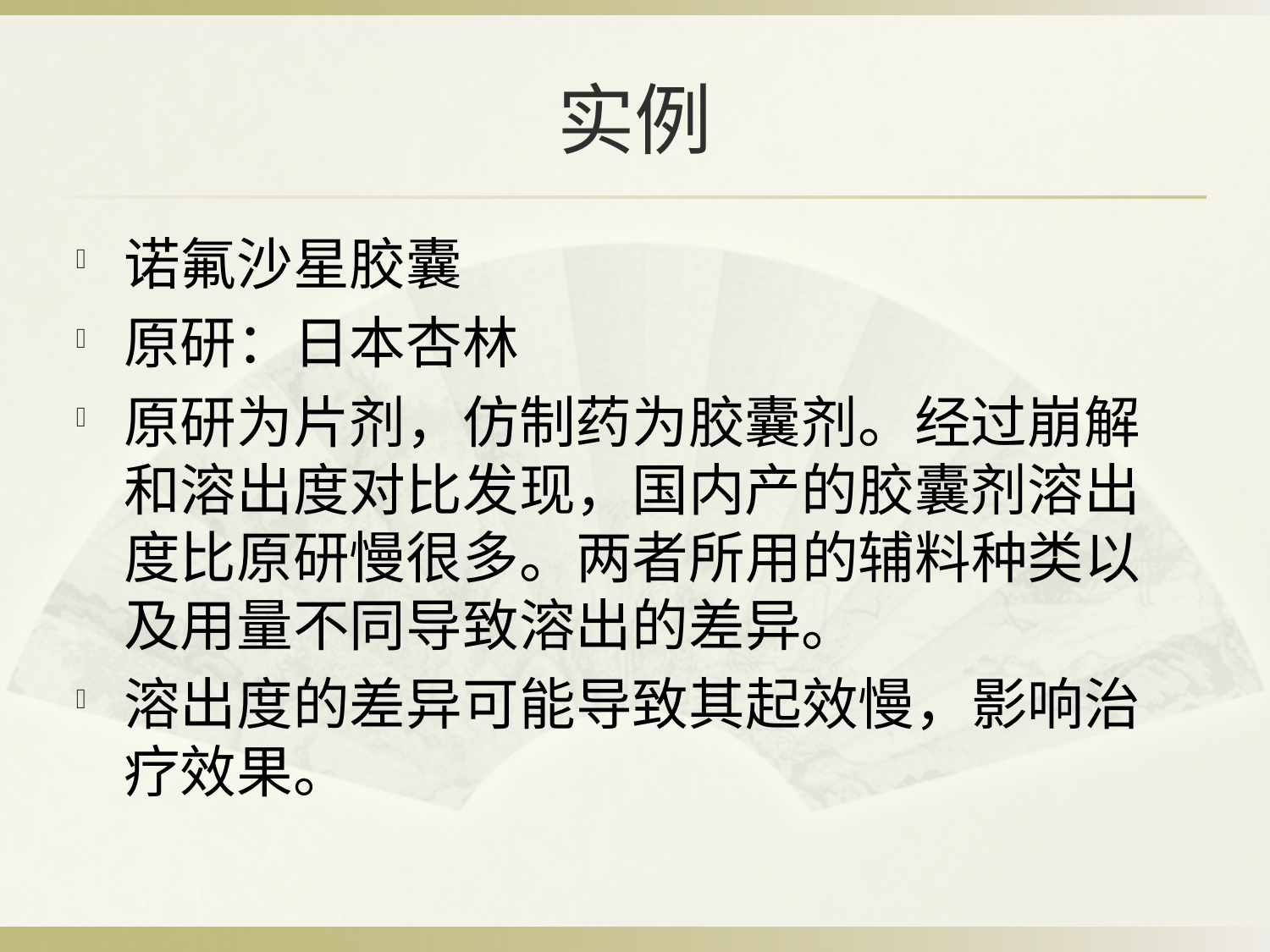

# 实例
诺氟沙星胶囊
原研：日本杏林
原研为片剂，仿制药为胶囊剂。经过崩解和溶出度对比发现，国内产的胶囊剂溶出度比原研慢很多。两者所用的辅料种类以及用量不同导致溶出的差异。
溶出度的差异可能导致其起效慢，影响治疗效果。